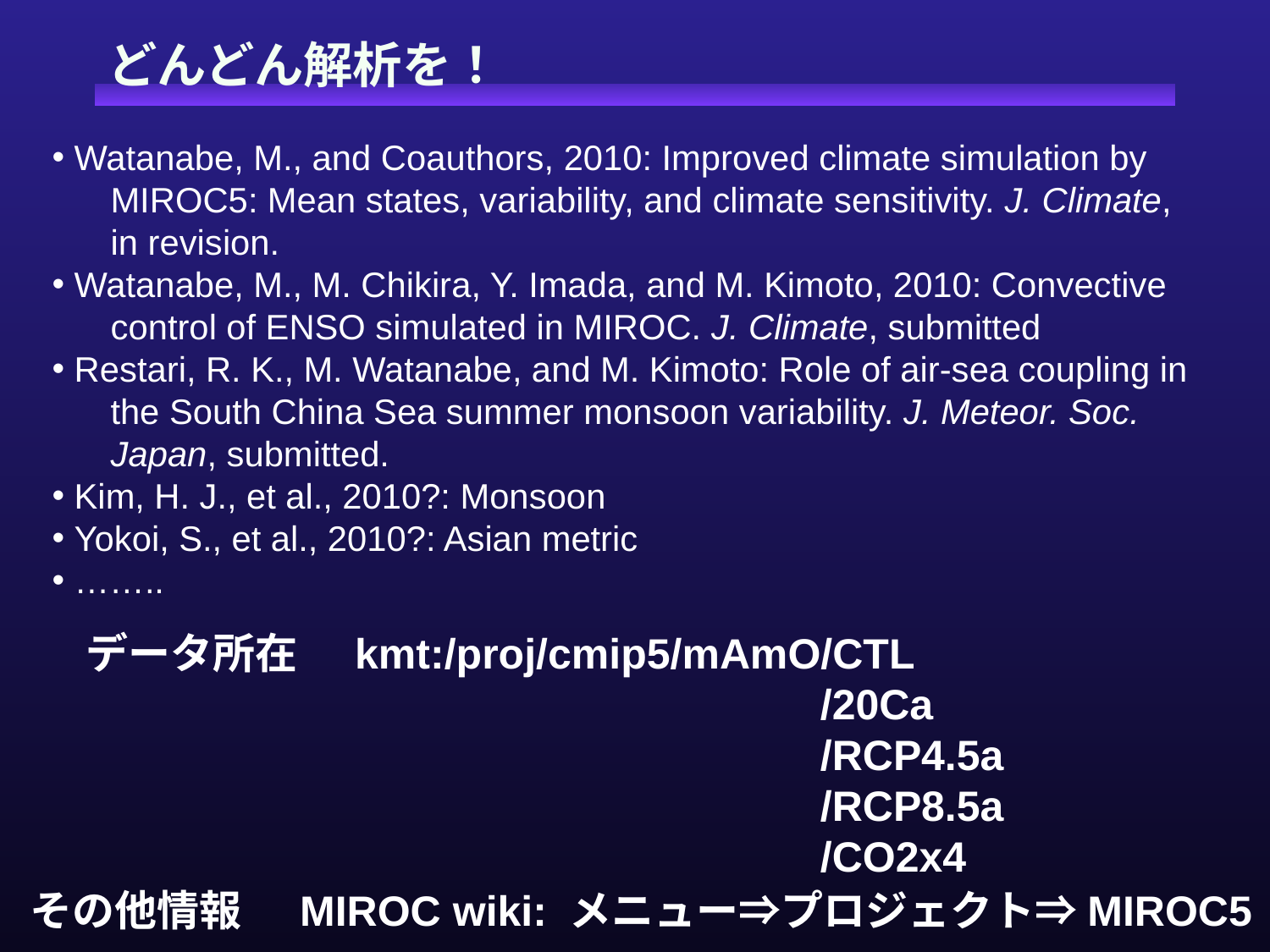

どんどん解析を！
 Watanabe, M., and Coauthors, 2010: Improved climate simulation by
      MIROC5: Mean states, variability, and climate sensitivity. J. Climate,
      in revision.
 Watanabe, M., M. Chikira, Y. Imada, and M. Kimoto, 2010: Convective
      control of ENSO simulated in MIROC. J. Climate, submitted
 Restari, R. K., M. Watanabe, and M. Kimoto: Role of air-sea coupling in
      the South China Sea summer monsoon variability. J. Meteor. Soc.
      Japan, submitted.
 Kim, H. J., et al., 2010?: Monsoon
 Yokoi, S., et al., 2010?: Asian metric
 ……..
データ所在     kmt:/proj/cmip5/mAmO/CTL
                                                              /20Ca
                                                              /RCP4.5a
                                                              /RCP8.5a
                                                              /CO2x4
その他情報     MIROC wiki: メニュー⇒プロジェクト⇒MIROC5